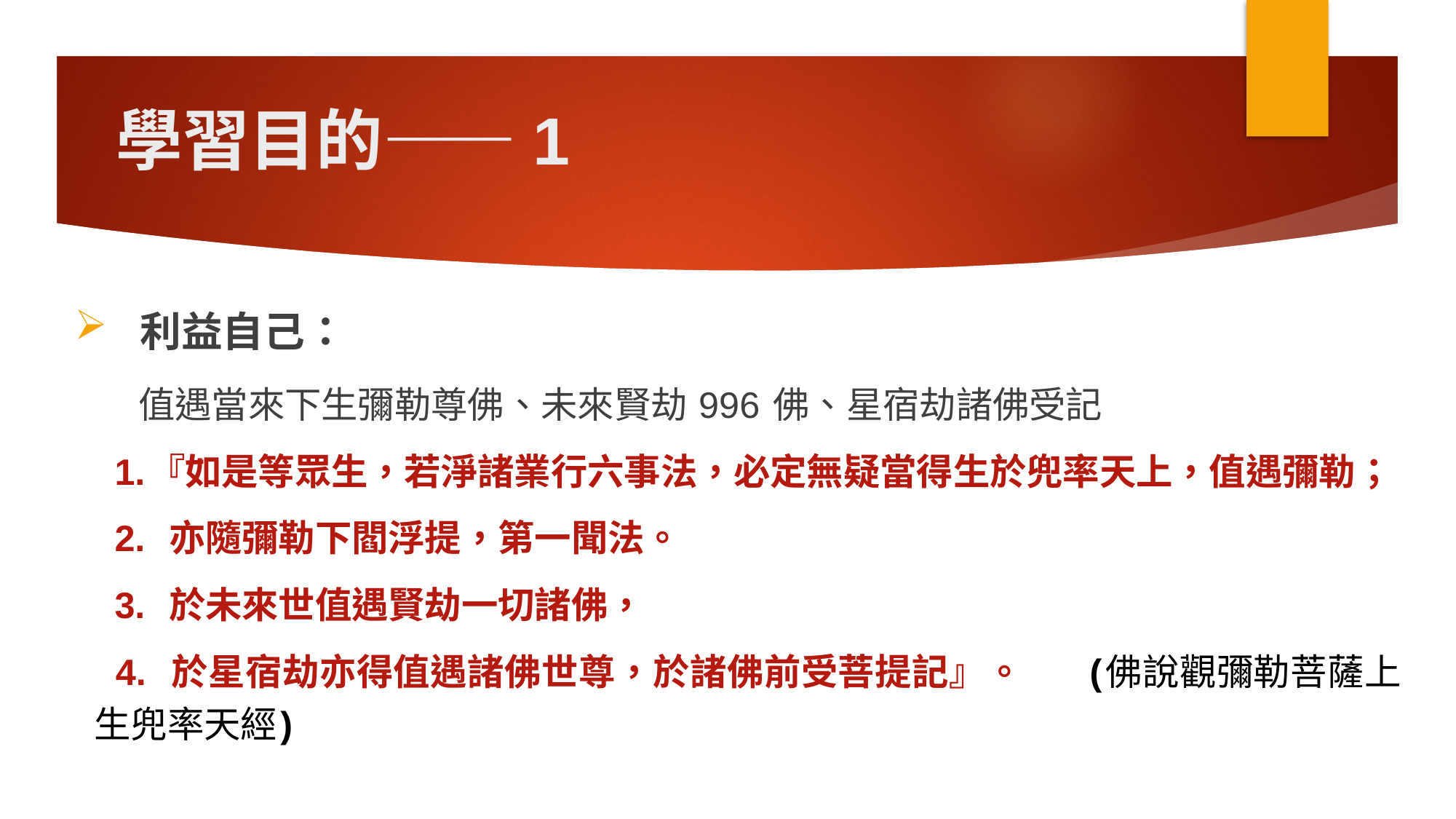

# 學習目的——1
利益自己：
     值遇當來下生彌勒尊佛、未來賢劫 996 佛、星宿劫諸佛受記
  1.『如是等眾生，若淨諸業行六事法，必定無疑當得生於兜率天上，值遇彌勒；
  2.  亦隨彌勒下閻浮提，第一聞法。
  3.  於未來世值遇賢劫一切諸佛，
  4.  於星宿劫亦得值遇諸佛世尊，於諸佛前受菩提記』。       (佛說觀彌勒菩薩上生兜率天經)